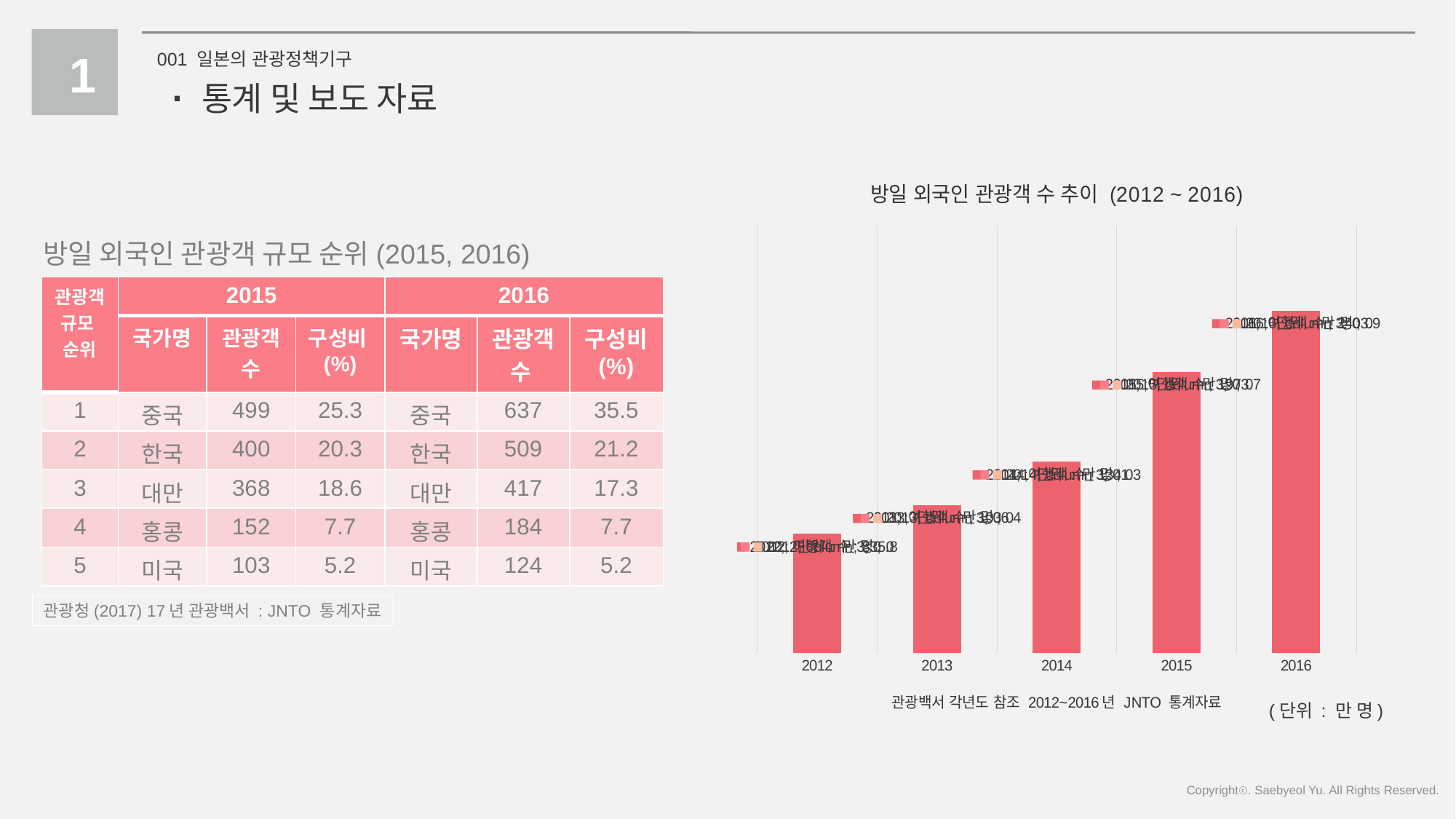

1
001 일본의 관광정책기구
· 통계 및 보도 자료

### Chart: 방일 외국인 관광객 수 추이 (2012 ~ 2016)

| Category | 여행객 수 | 단위 : 만 명 | column 3 |
|---|---|---|---|
| 2012 | 835.8 | 0.0 | 0.0 |
| 2013 | 1036.4 | 0.0 | 0.0 |
| 2014 | 1341.3 | 0.0 | 0.0 |
| 2015 | 1973.7 | 0.0 | 0.0 |
| 2016 | 2403.9 | 0.0 | 0.0 |
방일 외국인 관광객 규모 순위(2015, 2016)
| 관광객 규모 순위 | 2015 |  |  | 2016 |  |  |
| --- | --- | --- | --- | --- | --- | --- |
|  | 국가명 | 관광객 수 | 구성비 (%) | 국가명 | 관광객 수 | 구성비 (%) |
| 1 | 중국 | 499 | 25.3 | 중국 | 637 | 35.5 |
| 2 | 한국 | 400 | 20.3 | 한국 | 509 | 21.2 |
| 3 | 대만 | 368 | 18.6 | 대만 | 417 | 17.3 |
| 4 | 홍콩 | 152 | 7.7 | 홍콩 | 184 | 7.7 |
| 5 | 미국 | 103 | 5.2 | 미국 | 124 | 5.2 |
관광청(2017) 17년 관광백서 : JNTO 통계자료
(단위 : 만 명)